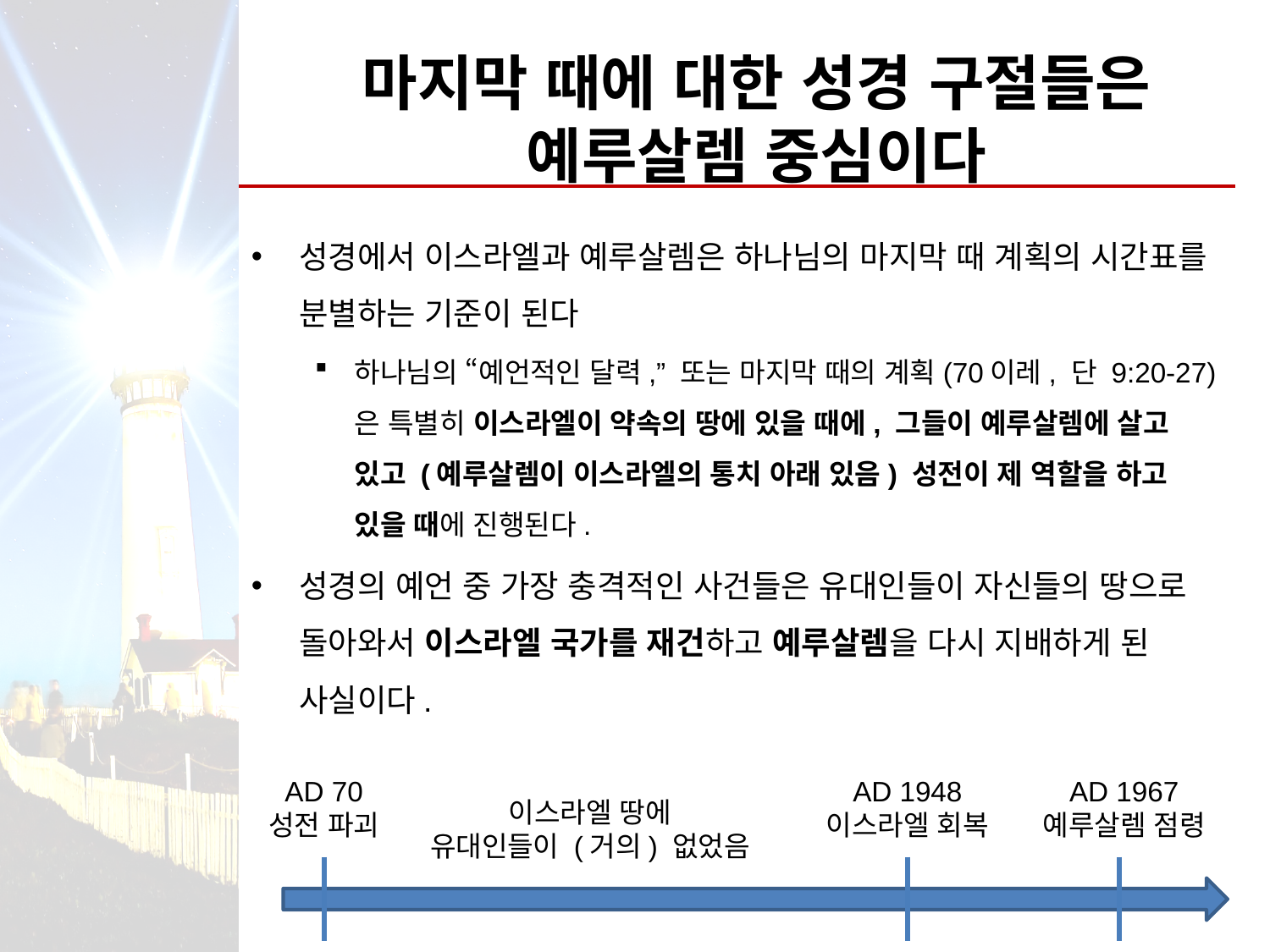

# 마지막 때에 대한 성경 구절들은 예루살렘 중심이다
성경에서 이스라엘과 예루살렘은 하나님의 마지막 때 계획의 시간표를 분별하는 기준이 된다
하나님의 “예언적인 달력,” 또는 마지막 때의 계획(70이레, 단 9:20-27)은 특별히 이스라엘이 약속의 땅에 있을 때에, 그들이 예루살렘에 살고 있고 (예루살렘이 이스라엘의 통치 아래 있음) 성전이 제 역할을 하고 있을 때에 진행된다.
성경의 예언 중 가장 충격적인 사건들은 유대인들이 자신들의 땅으로 돌아와서 이스라엘 국가를 재건하고 예루살렘을 다시 지배하게 된 사실이다.
AD 70
성전 파괴
AD 1948
이스라엘 회복
AD 1967
예루살렘 점령
이스라엘 땅에
유대인들이 (거의) 없었음